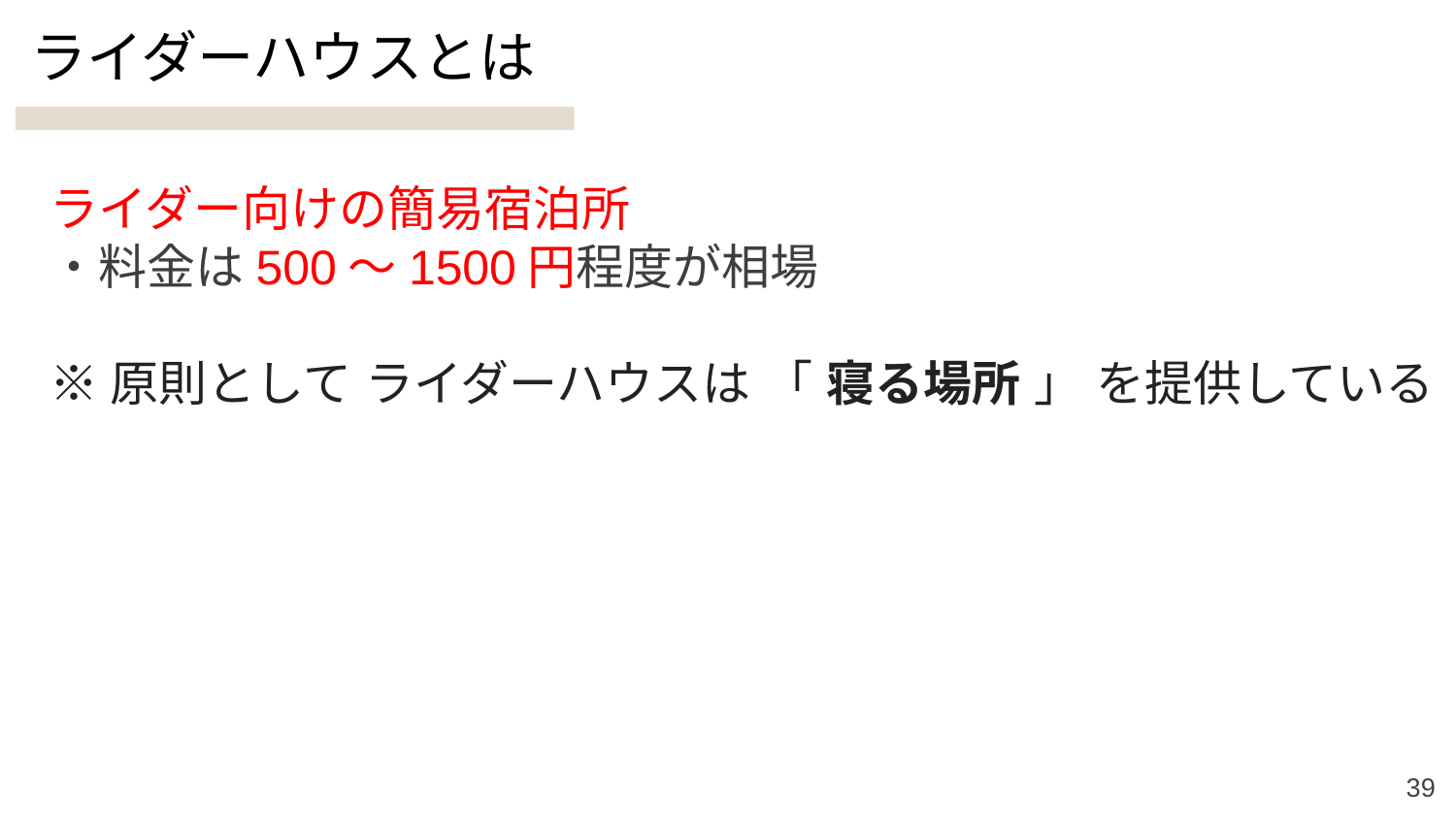

ライダーハウスとは

ライダー向けの簡易宿泊所
・料金は500～1500円程度が相場

※原則として ライダーハウスは 「 寝る場所 」 を提供している
Mercury is the closest planet to the Sun and the smallest one in the Solar System—it’s only a bit larger than our Moon. The planet’s name has nothing to do with the liquid metal, since it was named after the Roman messenger god, Mercury
39